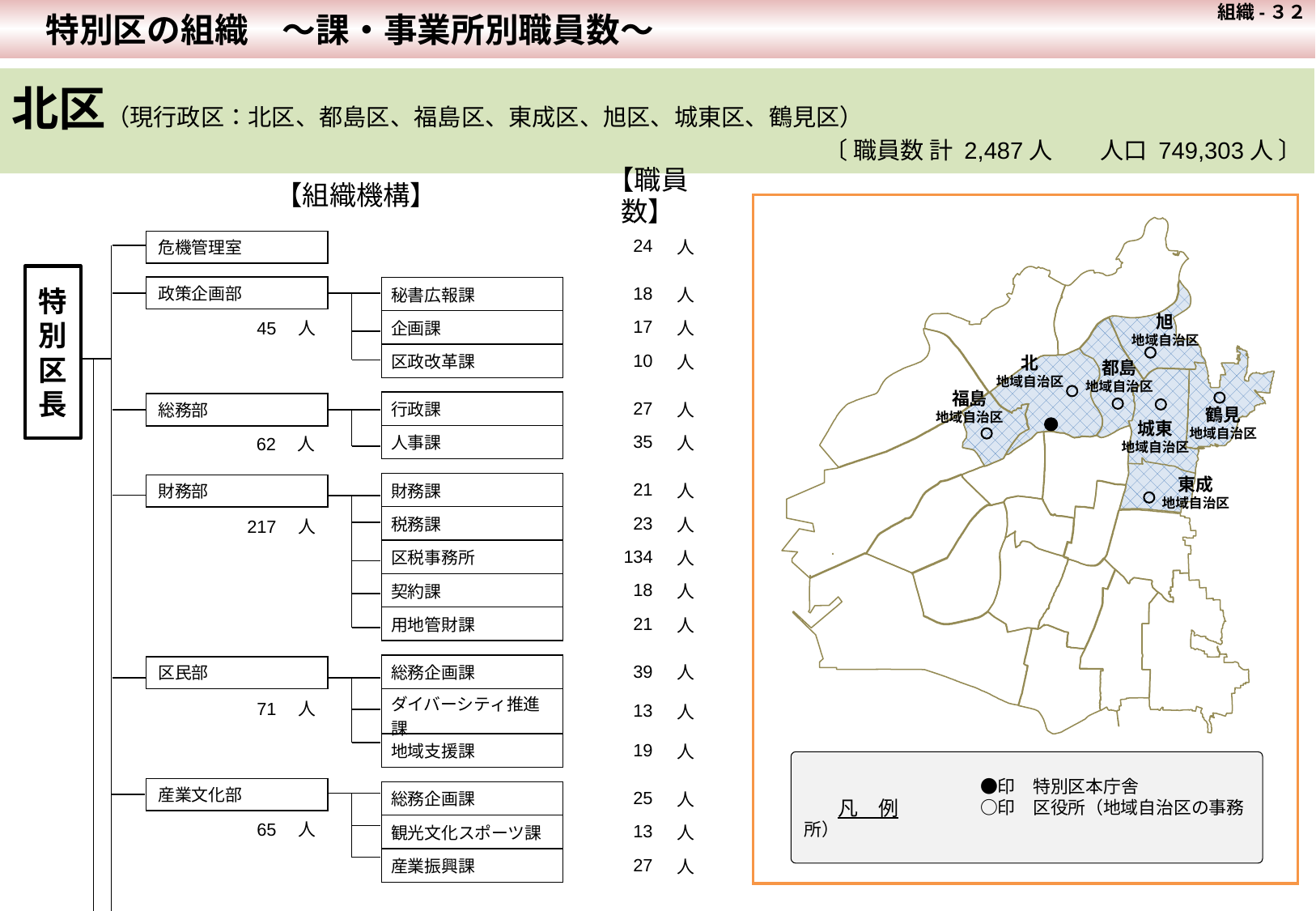

組織-３２
　特別区の組織　～課・事業所別職員数～
北区（現行政区：北区、都島区、福島区、東成区、旭区、城東区、鶴見区）
〔 職員数 計 2,487人　　人口 749,303人 〕
【職員数】
【組織機構】

凡　例

旭
地域自治区

北
地域自治区
都島
地域自治区

福島
地域自治区

鶴見
地域自治区

城東
地域自治区

東成
地域自治区

|  | 24 | 人 |
| --- | --- | --- |
|  |  |  |
| 秘書広報課 | 18 | 人 |
| 企画課 | 17 | 人 |
| 区政改革課 | 10 | 人 |
|  |  |  |
| 行政課 | 27 | 人 |
| 人事課 | 35 | 人 |
|  |  |  |
| 財務課 | 21 | 人 |
| 税務課 | 23 | 人 |
| 区税事務所 | 134 | 人 |
| 契約課 | 18 | 人 |
| 用地管財課 | 21 | 人 |
|  |  |  |
| 総務企画課 | 39 | 人 |
| ダイバーシティ推進課 | 13 | 人 |
| 地域支援課 | 19 | 人 |
|  |  |  |
| 総務企画課 | 25 | 人 |
| 観光文化スポーツ課 | 13 | 人 |
| 産業振興課 | 27 | 人 |
危機管理室
特
別
区
長
政策企画部
45　人
総務部
62　人
財務部
217　人
区民部
71　人
　　　　　　　　　　●印　特別区本庁舎
　　　　　　　　　　○印　区役所（地域自治区の事務所）
産業文化部
65　人